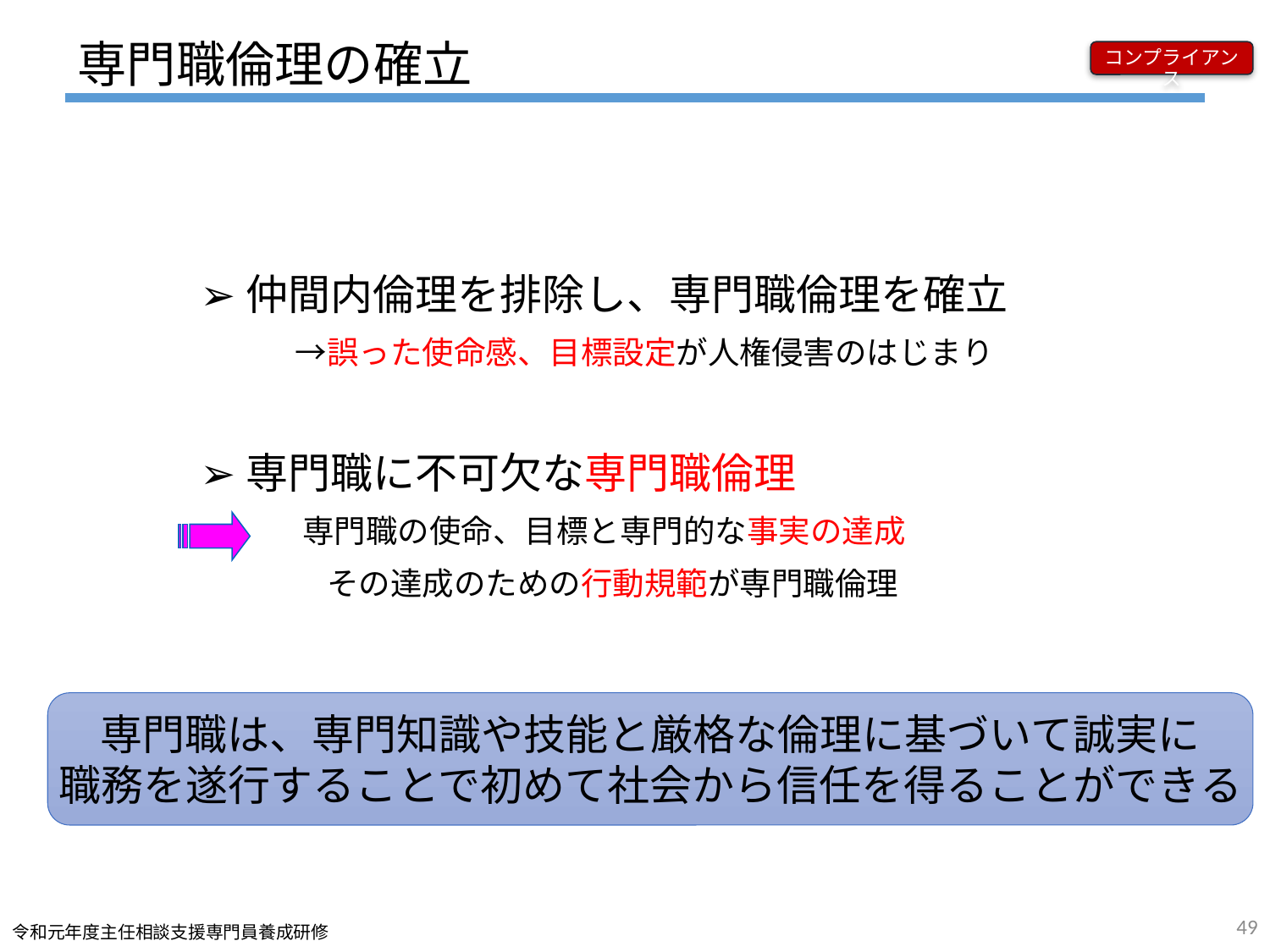

# 専門職倫理の確立
コンプライアンス
➢仲間内倫理を排除し、専門職倫理を確立
　　　→誤った使命感、目標設定が人権侵害のはじまり

➢専門職に不可欠な専門職倫理
　　　 専門職の使命、目標と専門的な事実の達成
　　　　その達成のための行動規範が専門職倫理

専門職は、専門知識や技能と厳格な倫理に基づいて誠実に
職務を遂行することで初めて社会から信任を得ることができる
49
令和元年度主任相談支援専門員養成研修